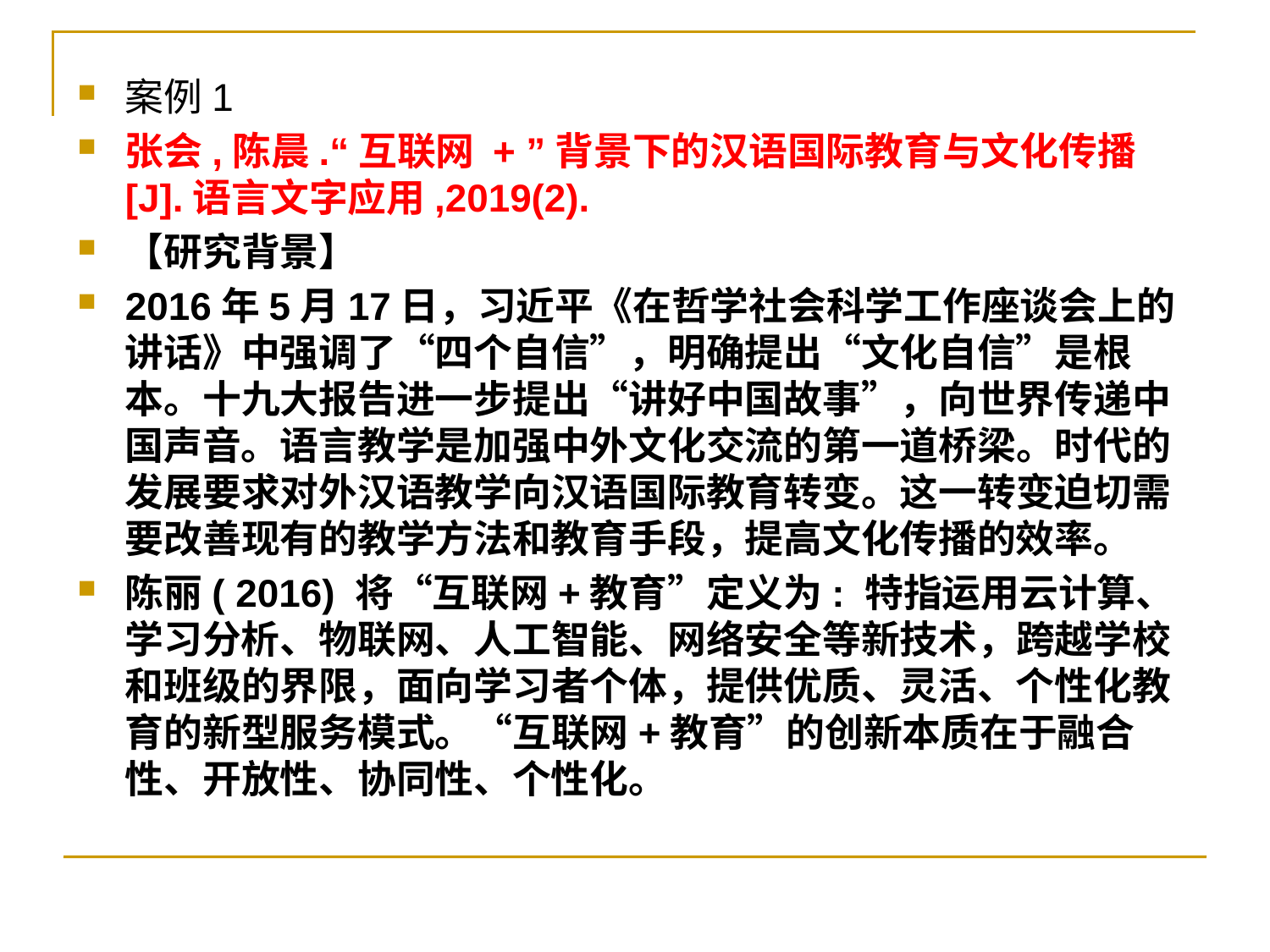

案例1
张会,陈晨.“互联网 + ”背景下的汉语国际教育与文化传播[J].语言文字应用,2019(2).
【研究背景】
2016年5月17日，习近平《在哲学社会科学工作座谈会上的讲话》中强调了“四个自信”，明确提出“文化自信”是根本。十九大报告进一步提出“讲好中国故事”，向世界传递中国声音。语言教学是加强中外文化交流的第一道桥梁。时代的发展要求对外汉语教学向汉语国际教育转变。这一转变迫切需要改善现有的教学方法和教育手段，提高文化传播的效率。
陈丽( 2016) 将“互联网+教育”定义为: 特指运用云计算、学习分析、物联网、人工智能、网络安全等新技术，跨越学校和班级的界限，面向学习者个体，提供优质、灵活、个性化教育的新型服务模式。“互联网+教育”的创新本质在于融合性、开放性、协同性、个性化。